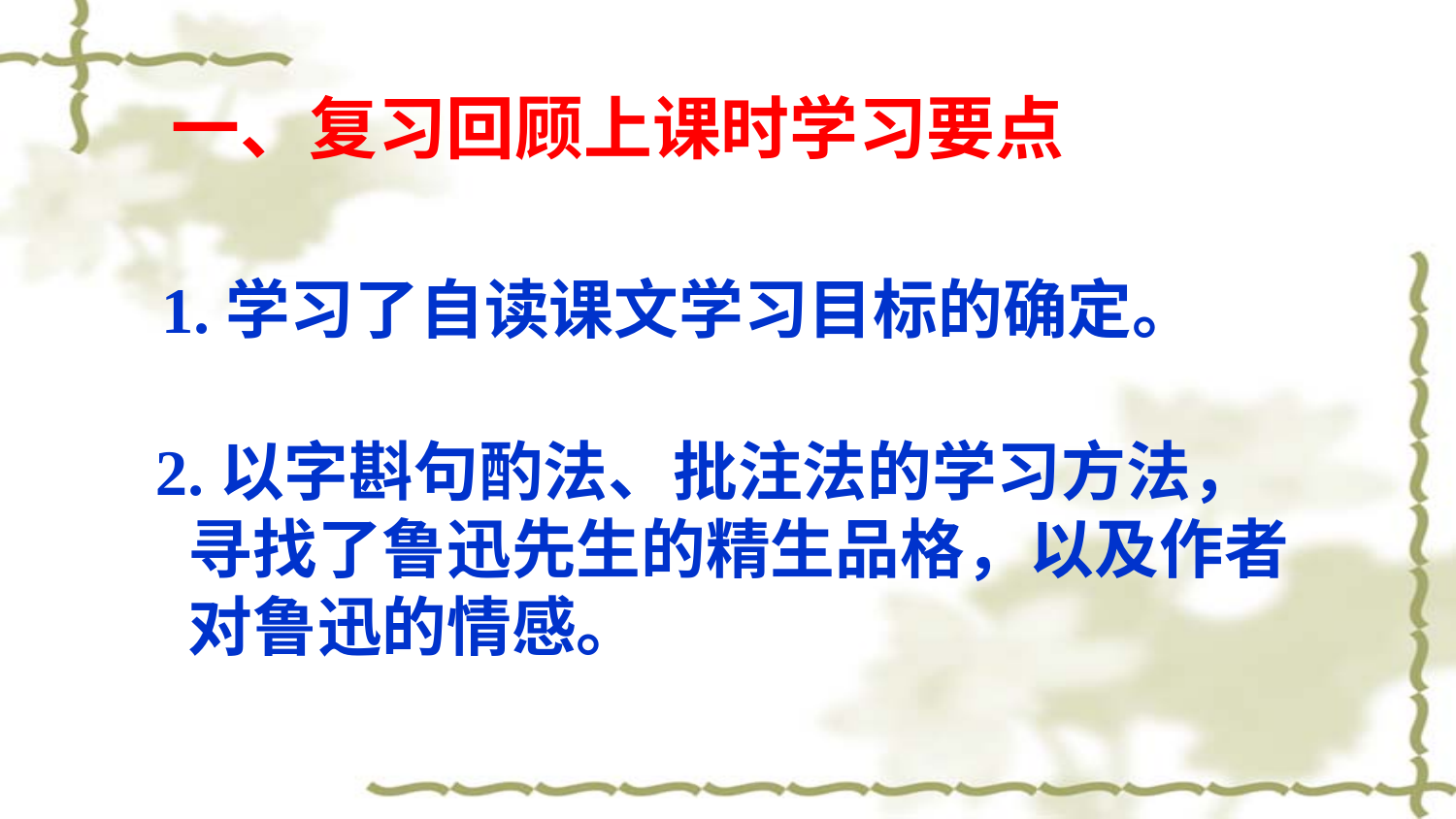

一、复习回顾上课时学习要点
  1.学习了自读课文学习目标的确定。

  2.以字斟句酌法、批注法的学习方法，寻找了鲁迅先生的精生品格，以及作者对鲁迅的情感。